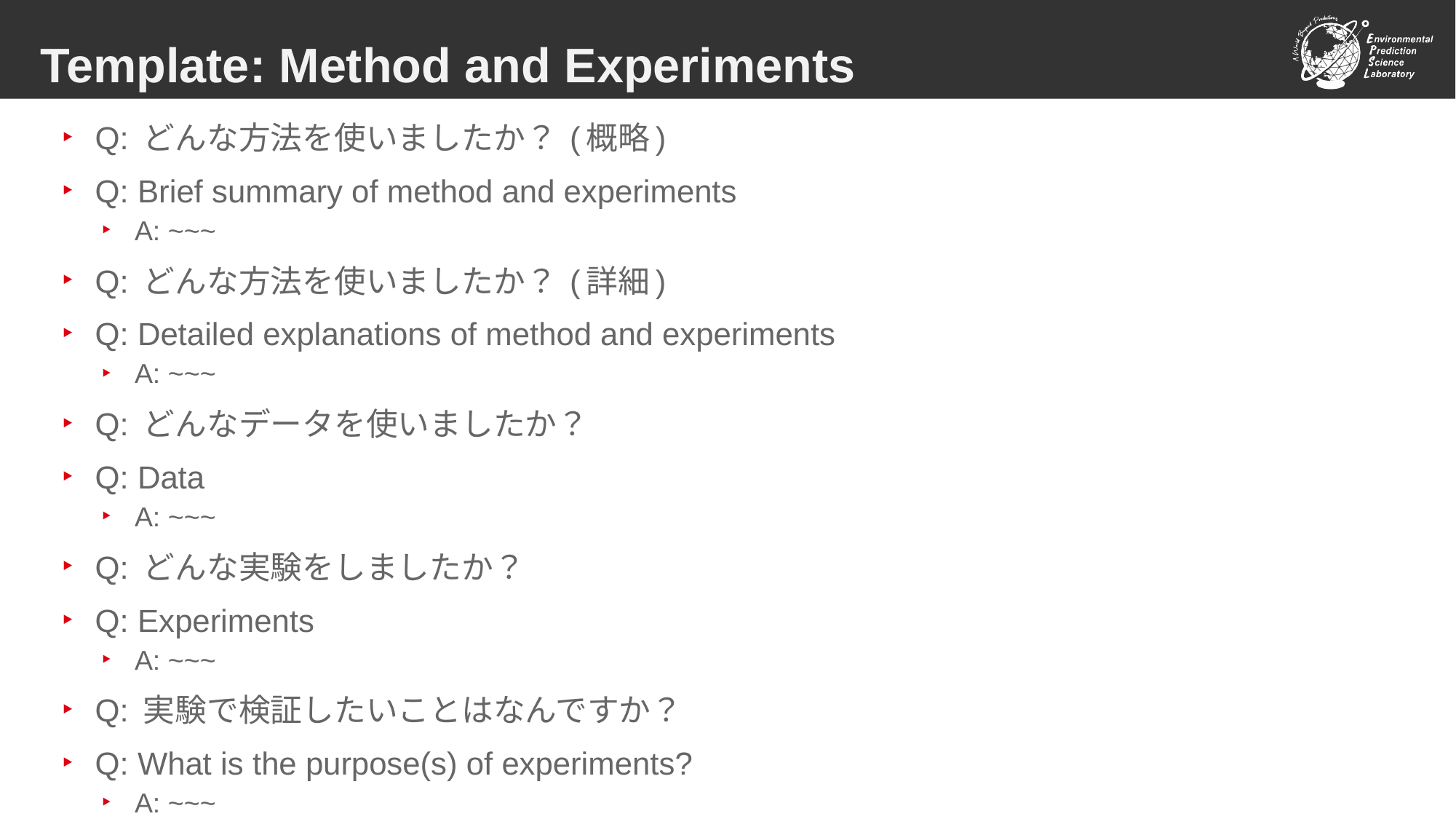

# Template: Method and Experiments
Q: どんな方法を使いましたか？ (概略)
Q: Brief summary of method and experiments
A: ~~~
Q: どんな方法を使いましたか？ (詳細)
Q: Detailed explanations of method and experiments
A: ~~~
Q: どんなデータを使いましたか？
Q: Data
A: ~~~
Q: どんな実験をしましたか？
Q: Experiments
A: ~~~
Q: 実験で検証したいことはなんですか？
Q: What is the purpose(s) of experiments?
A: ~~~